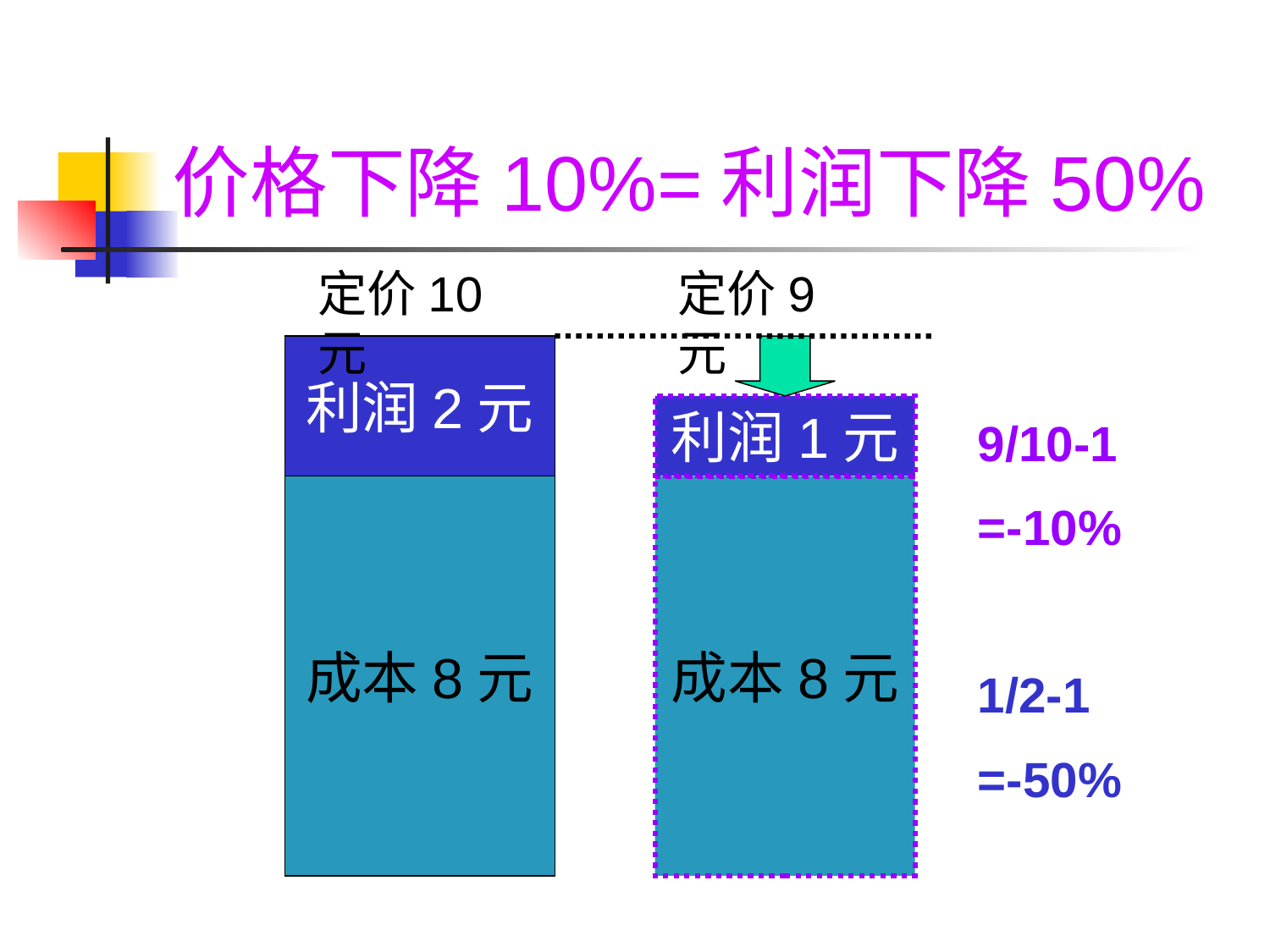

# 价格下降10%=利润下降50%
定价10元
定价9元
利润2元

利润1元
9/10-1
=-10%

1/2-1
=-50%
成本8元
成本8元
77